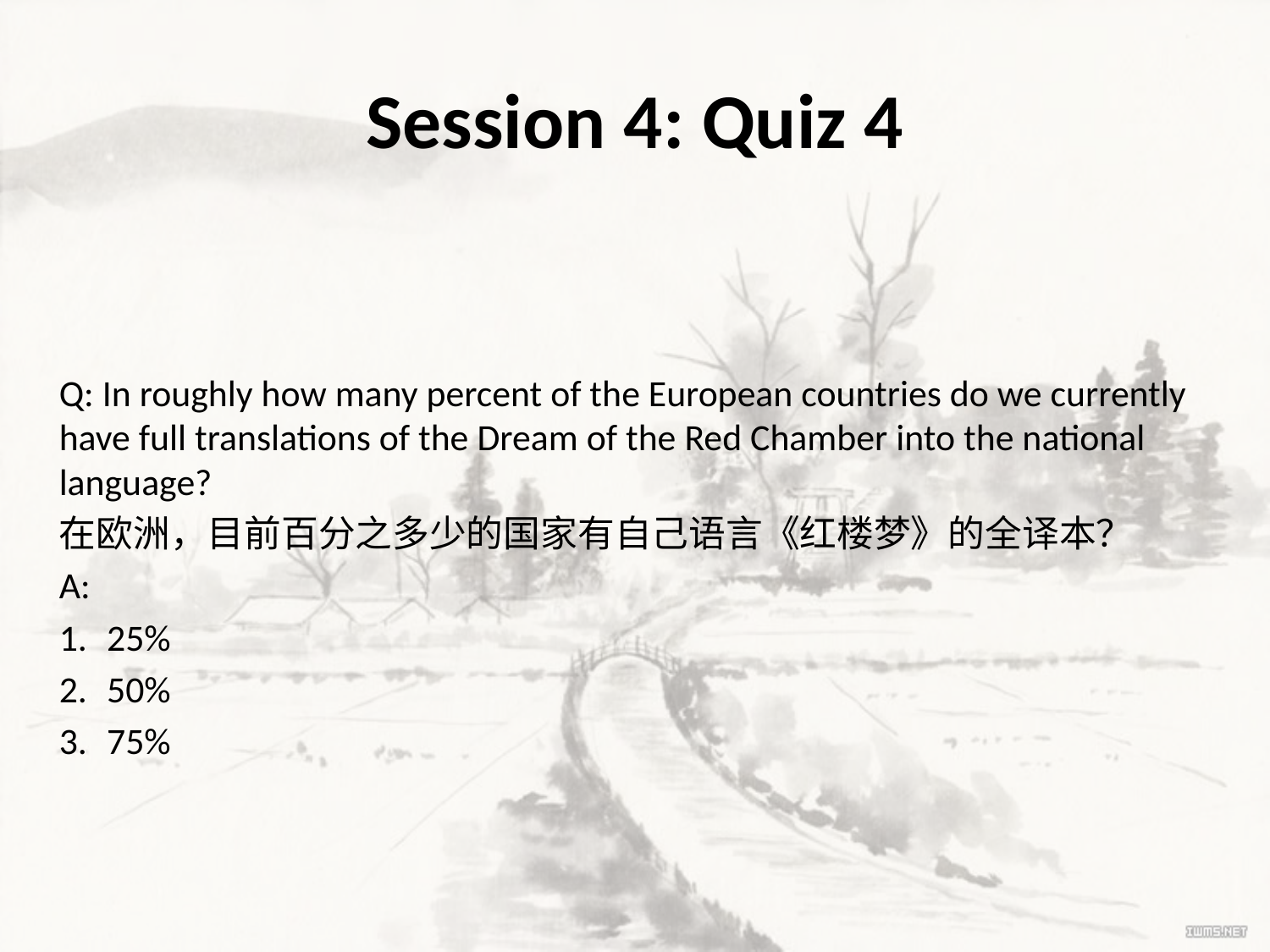

# Session 4: Quiz 4
Q: In roughly how many percent of the European countries do we currently have full translations of the Dream of the Red Chamber into the national language?
在欧洲，目前百分之多少的国家有自己语言《红楼梦》的全译本？
A:
25%
50%
75%